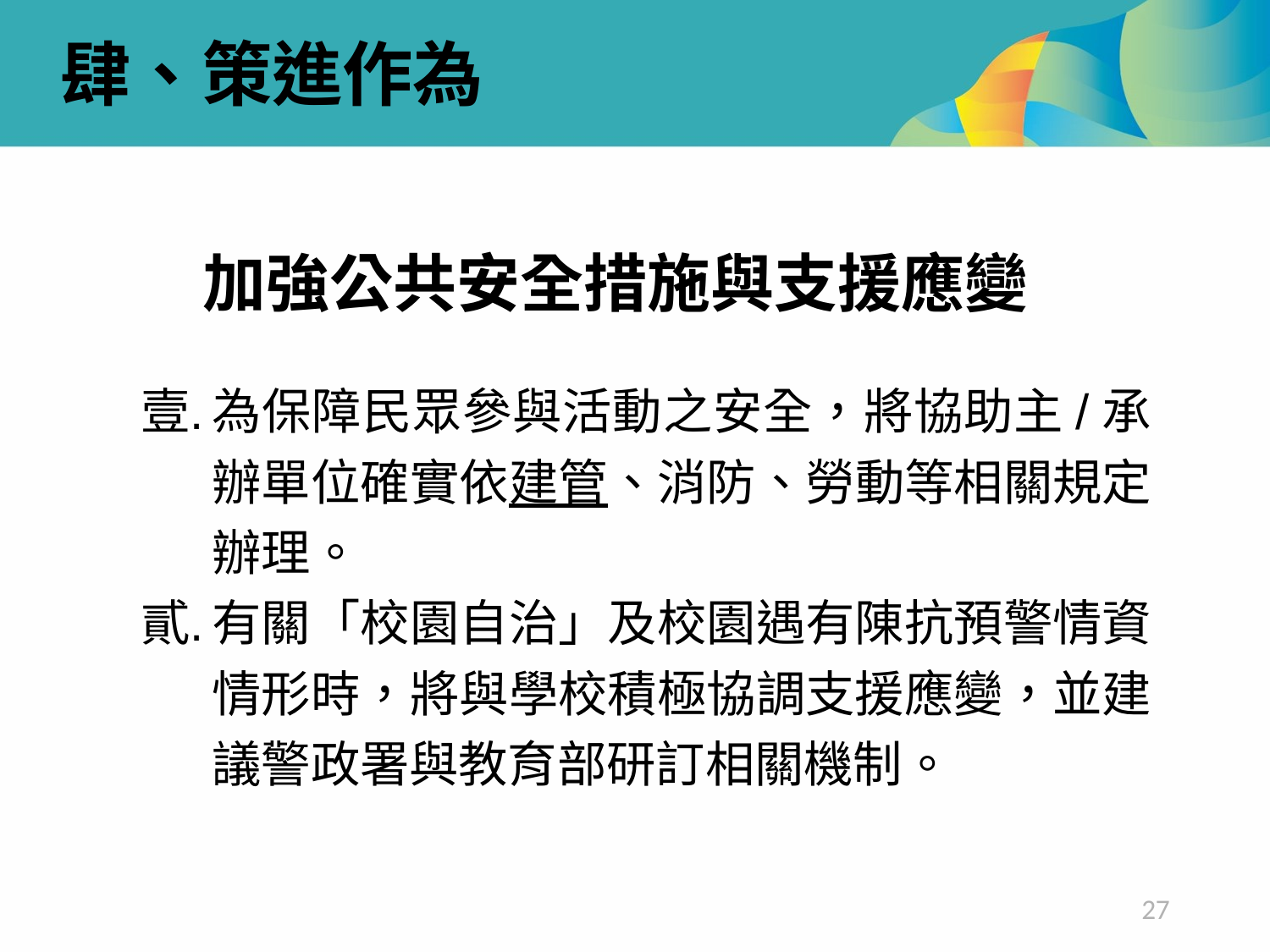

肆、策進作為
加強公共安全措施與支援應變
為保障民眾參與活動之安全，將協助主/承辦單位確實依建管、消防、勞動等相關規定辦理。
有關「校園自治」及校園遇有陳抗預警情資情形時，將與學校積極協調支援應變，並建議警政署與教育部研訂相關機制。

27